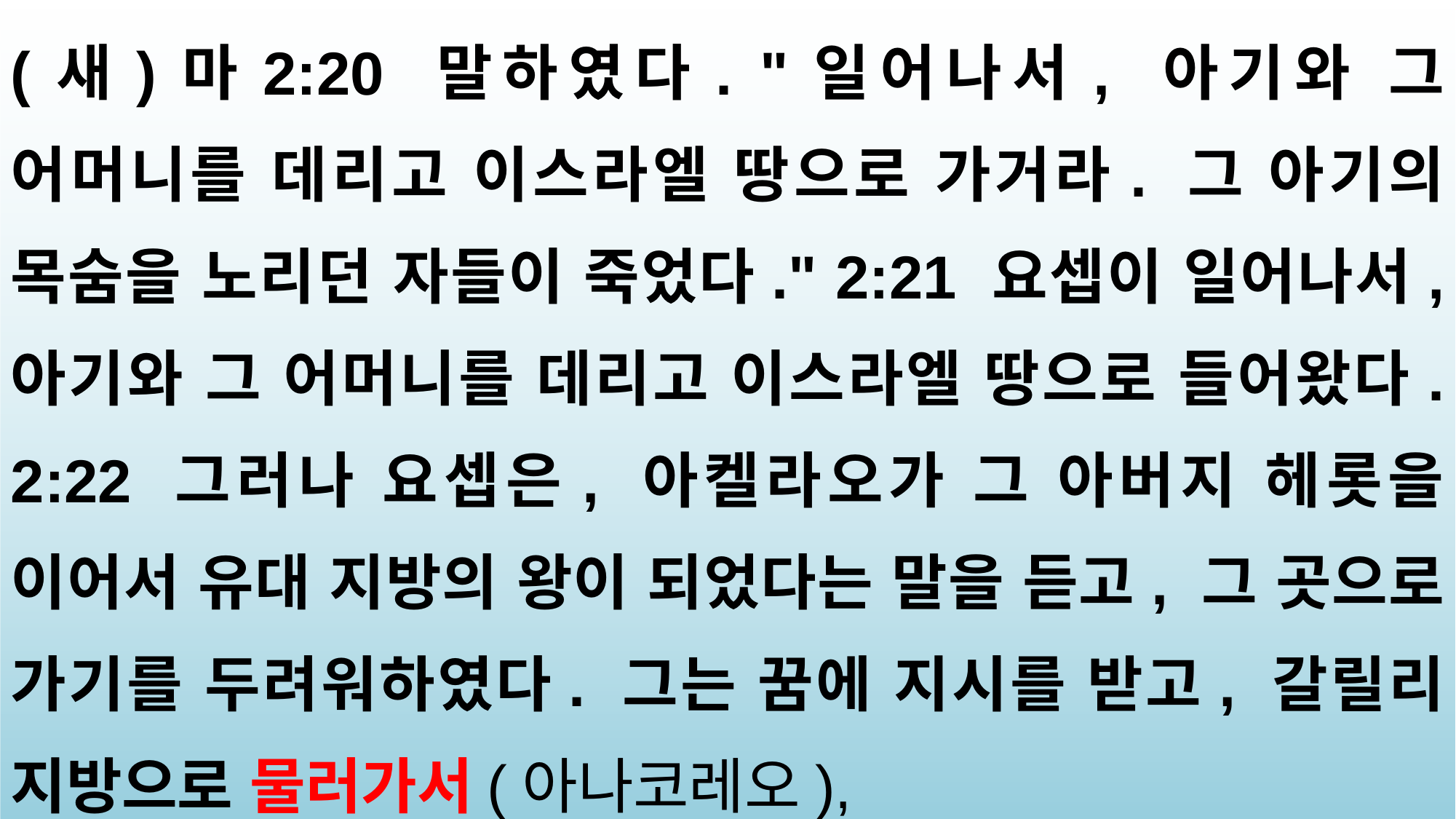

(새)마2:20 말하였다. "일어나서, 아기와 그 어머니를 데리고 이스라엘 땅으로 가거라. 그 아기의 목숨을 노리던 자들이 죽었다." 2:21 요셉이 일어나서, 아기와 그 어머니를 데리고 이스라엘 땅으로 들어왔다. 2:22 그러나 요셉은, 아켈라오가 그 아버지 헤롯을 이어서 유대 지방의 왕이 되었다는 말을 듣고, 그 곳으로 가기를 두려워하였다. 그는 꿈에 지시를 받고, 갈릴리 지방으로 물러가서(아나코레오),
2:23 나사렛이라는 동네로 가서 살았다